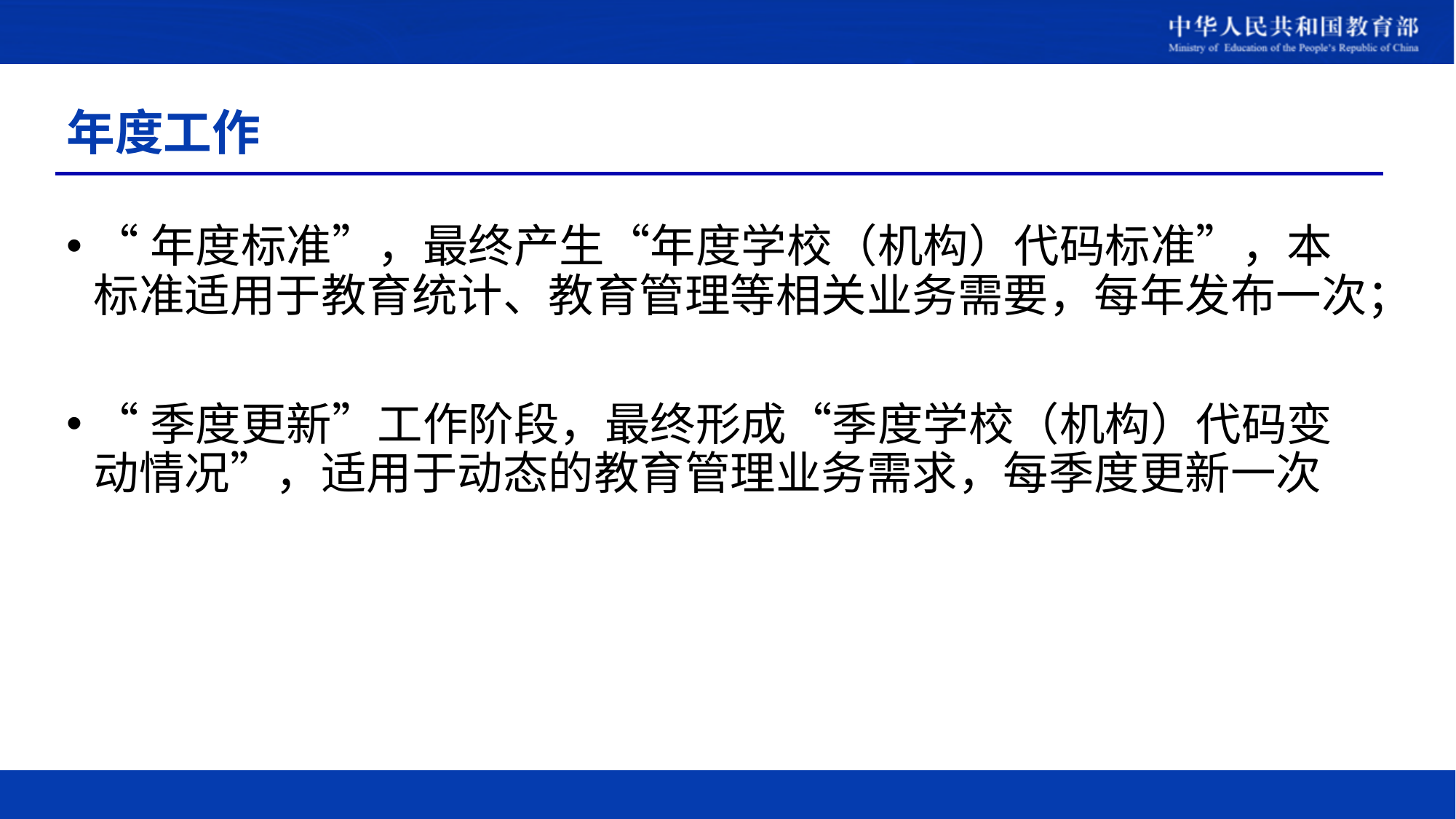

# 年度工作
“年度标准”，最终产生“年度学校（机构）代码标准”，本标准适用于教育统计、教育管理等相关业务需要，每年发布一次；

“季度更新”工作阶段，最终形成“季度学校（机构）代码变动情况”，适用于动态的教育管理业务需求，每季度更新一次

22